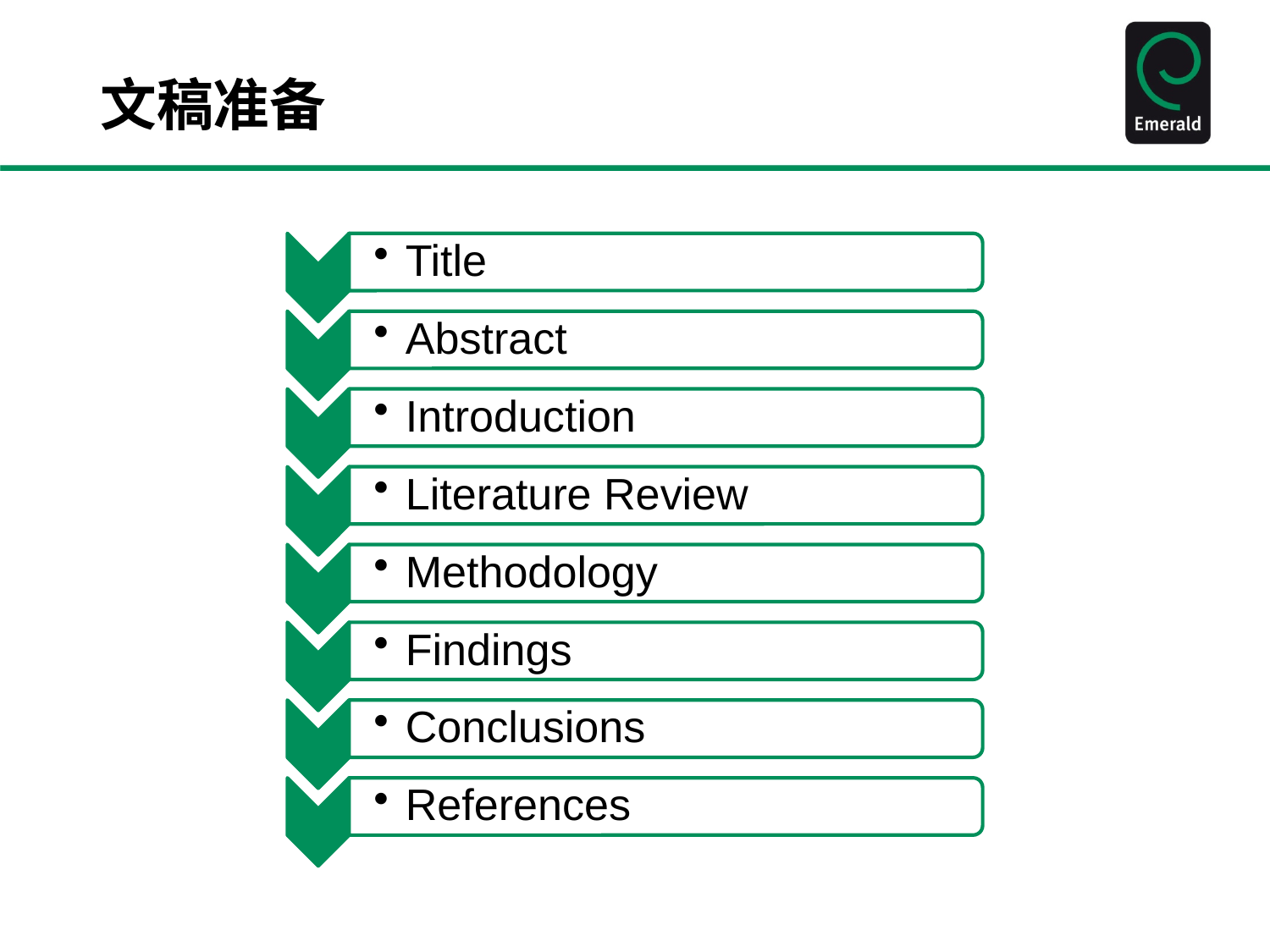

文稿准备

Title

Abstract

Introduction

Literature Review

Methodology

Findings

Conclusions

References